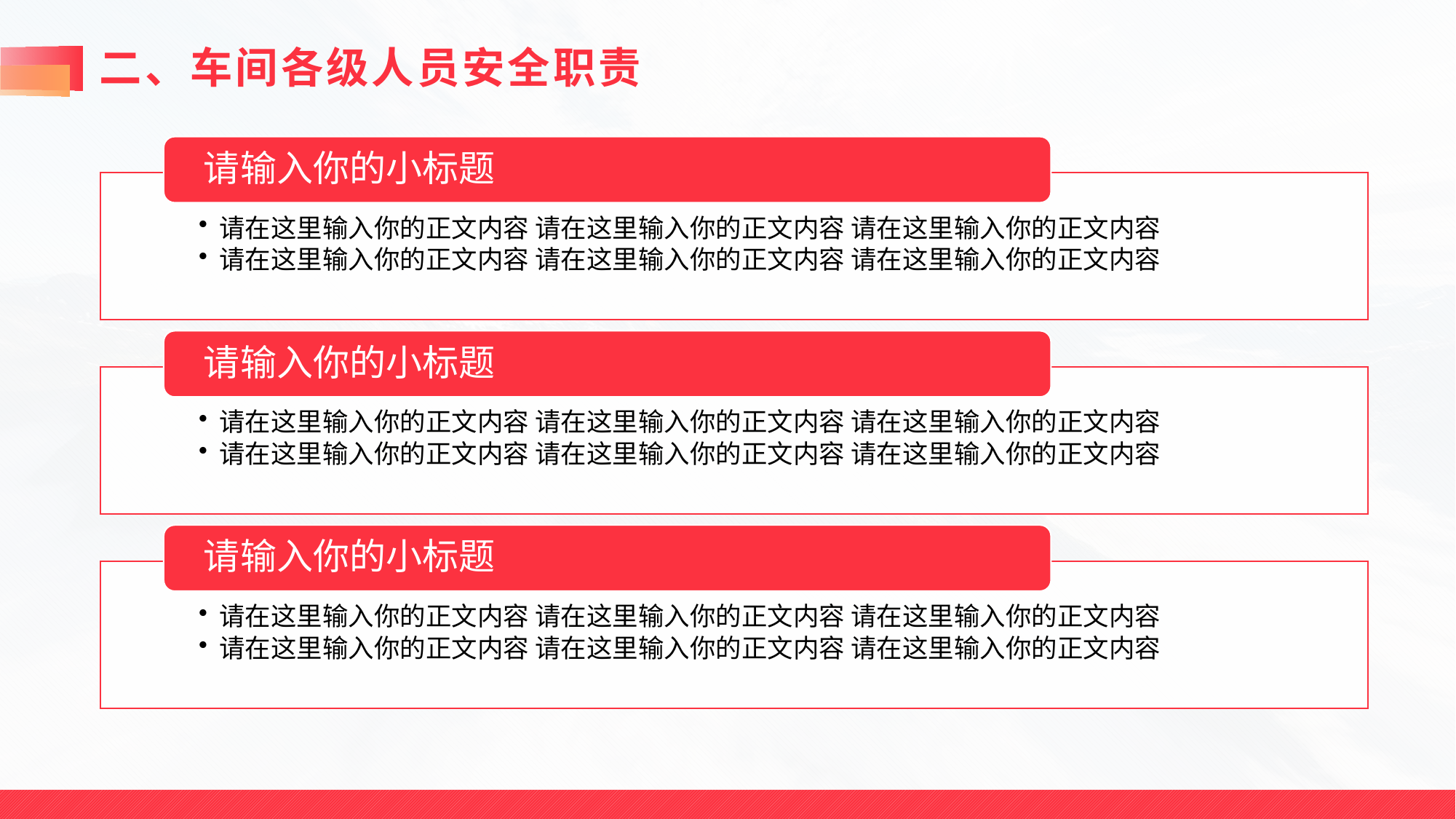

# 二、车间各级人员安全职责
请在这里输入你的正文内容 请在这里输入你的正文内容 请在这里输入你的正文内容
请在这里输入你的正文内容 请在这里输入你的正文内容 请在这里输入你的正文内容
请输入你的小标题
请在这里输入你的正文内容 请在这里输入你的正文内容 请在这里输入你的正文内容
请在这里输入你的正文内容 请在这里输入你的正文内容 请在这里输入你的正文内容
请输入你的小标题
请在这里输入你的正文内容 请在这里输入你的正文内容 请在这里输入你的正文内容
请在这里输入你的正文内容 请在这里输入你的正文内容 请在这里输入你的正文内容
请输入你的小标题
11